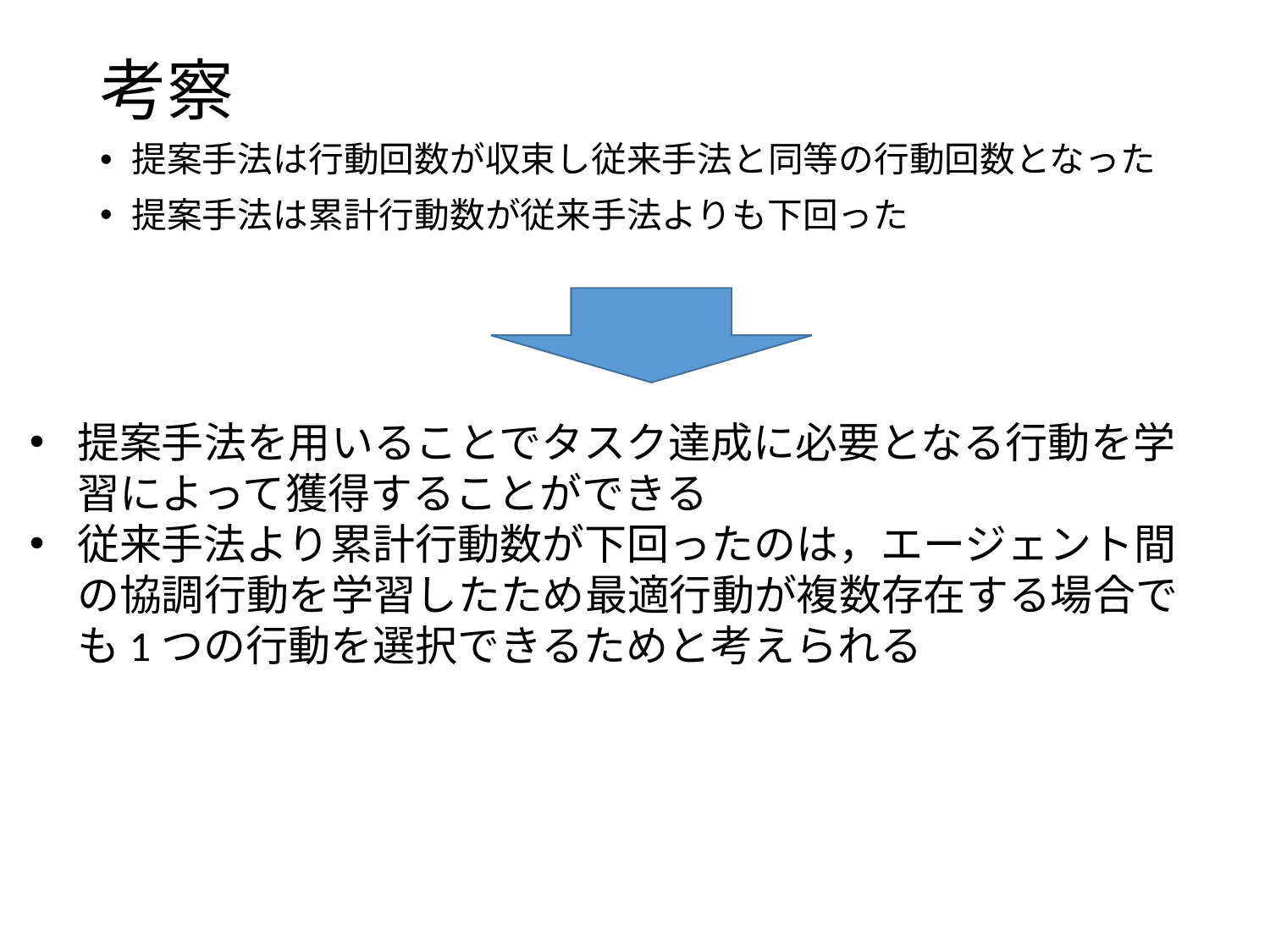

# 考察
提案手法は行動回数が収束し従来手法と同等の行動回数となった
提案手法は累計行動数が従来手法よりも下回った

提案手法を用いることでタスク達成に必要となる行動を学習によって獲得することができる
従来手法より累計行動数が下回ったのは，エージェント間の協調行動を学習したため最適行動が複数存在する場合でも1つの行動を選択できるためと考えられる